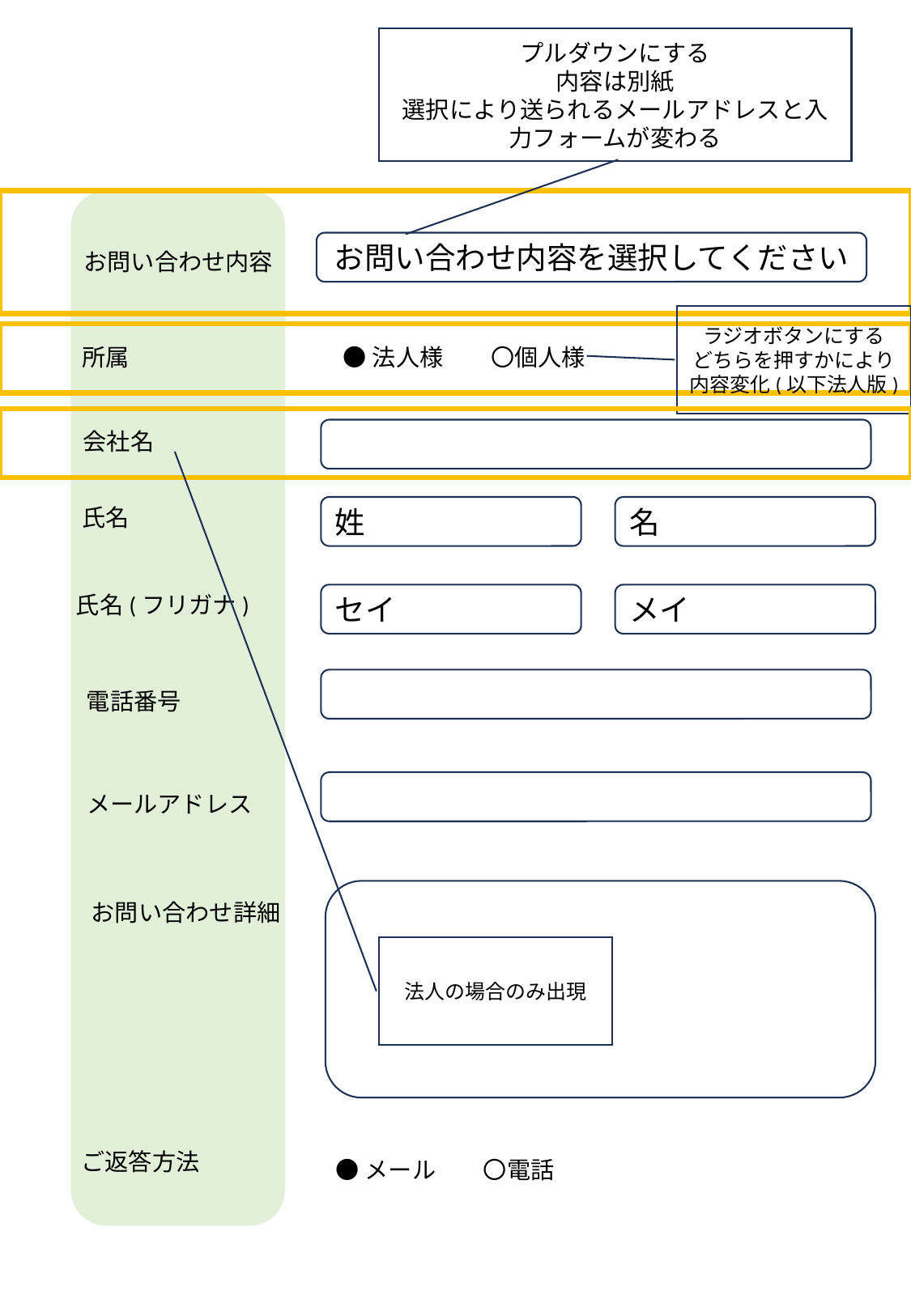

プルダウンにする
内容は別紙
選択により送られるメールアドレスと入力フォームが変わる

お問い合わせ内容を選択してください
お問い合わせ内容
ラジオボタンにする
どちらを押すかにより内容変化(以下法人版)

●法人様　　〇個人様
所属

会社名
氏名
姓
名
氏名(フリガナ)
セイ
メイ

電話番号

メールアドレス

お問い合わせ詳細
法人の場合のみ出現
ご返答方法
●メール　　〇電話